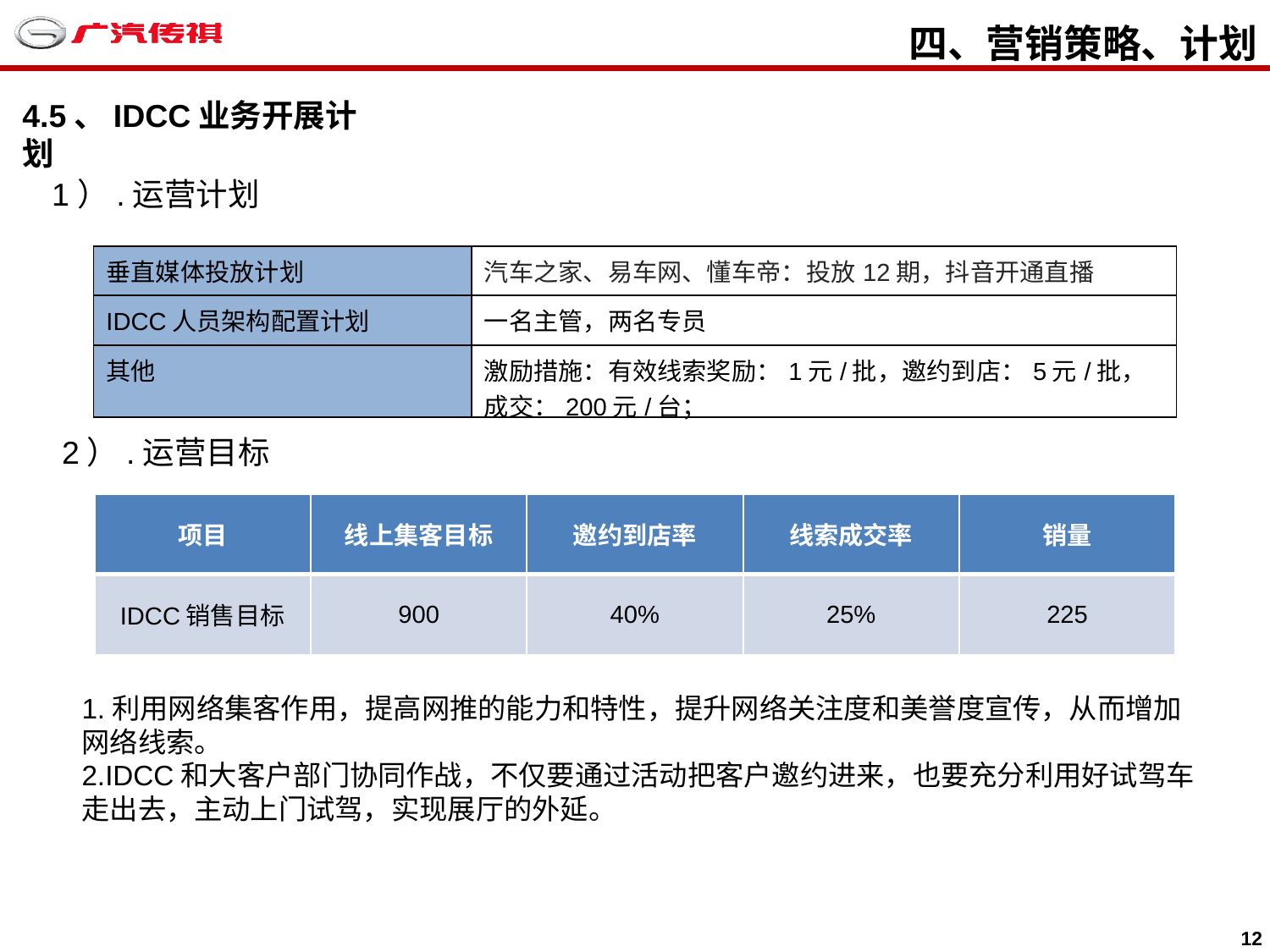

四、营销策略、计划
4.5、IDCC业务开展计划
1）.运营计划
| 垂直媒体投放计划 | 汽车之家、易车网、懂车帝：投放12期，抖音开通直播 |
| --- | --- |
| IDCC人员架构配置计划 | 一名主管，两名专员 |
| 其他 | 激励措施：有效线索奖励：1元/批，邀约到店：5元/批，成交：200元/台； |
2）.运营目标
| 项目 | 线上集客目标 | 邀约到店率 | 线索成交率 | 销量 |
| --- | --- | --- | --- | --- |
| IDCC销售目标 | 900 | 40% | 25% | 225 |
1.利用网络集客作用，提高网推的能力和特性，提升网络关注度和美誉度宣传，从而增加网络线索。
2.IDCC和大客户部门协同作战，不仅要通过活动把客户邀约进来，也要充分利用好试驾车走出去，主动上门试驾，实现展厅的外延。